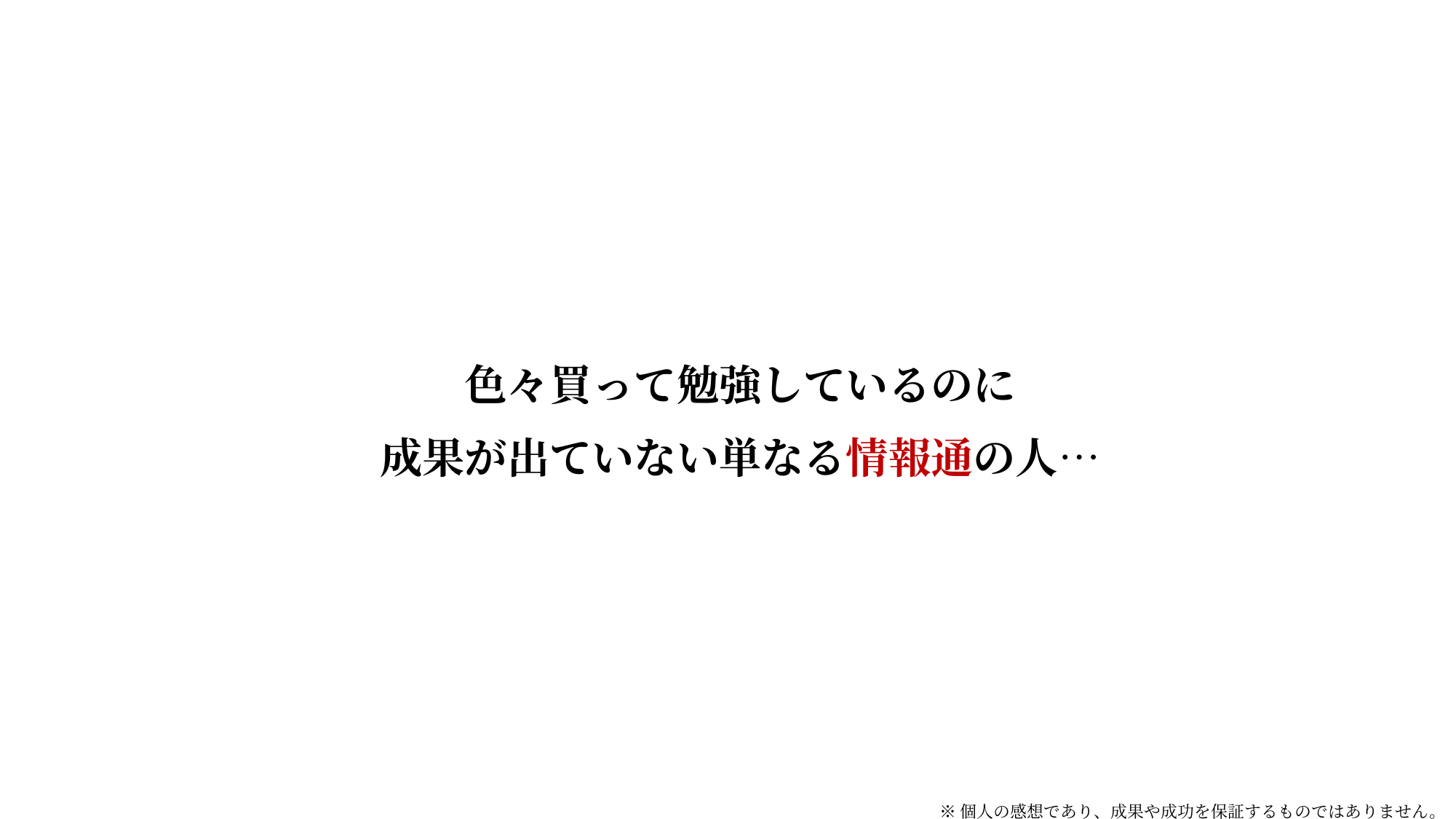

色々買って勉強しているのに
成果が出ていない単なる情報通の人…
※個人の感想であり、成果や成功を保証するものではありません。